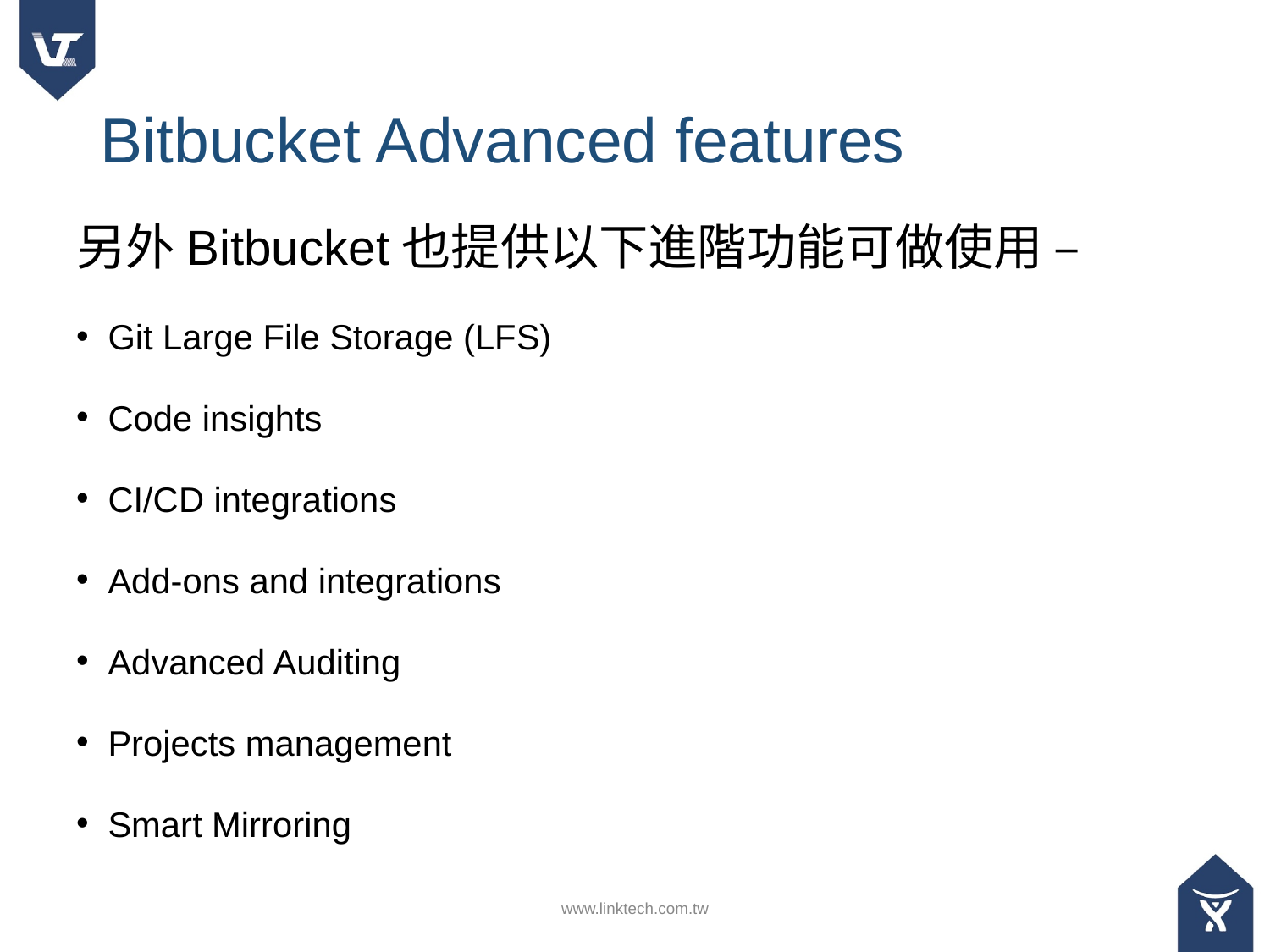

# Bitbucket Advanced features
另外Bitbucket也提供以下進階功能可做使用 –
Git Large File Storage (LFS)
Code insights
CI/CD integrations
Add-ons and integrations
Advanced Auditing
Projects management
Smart Mirroring

www.linktech.com.tw